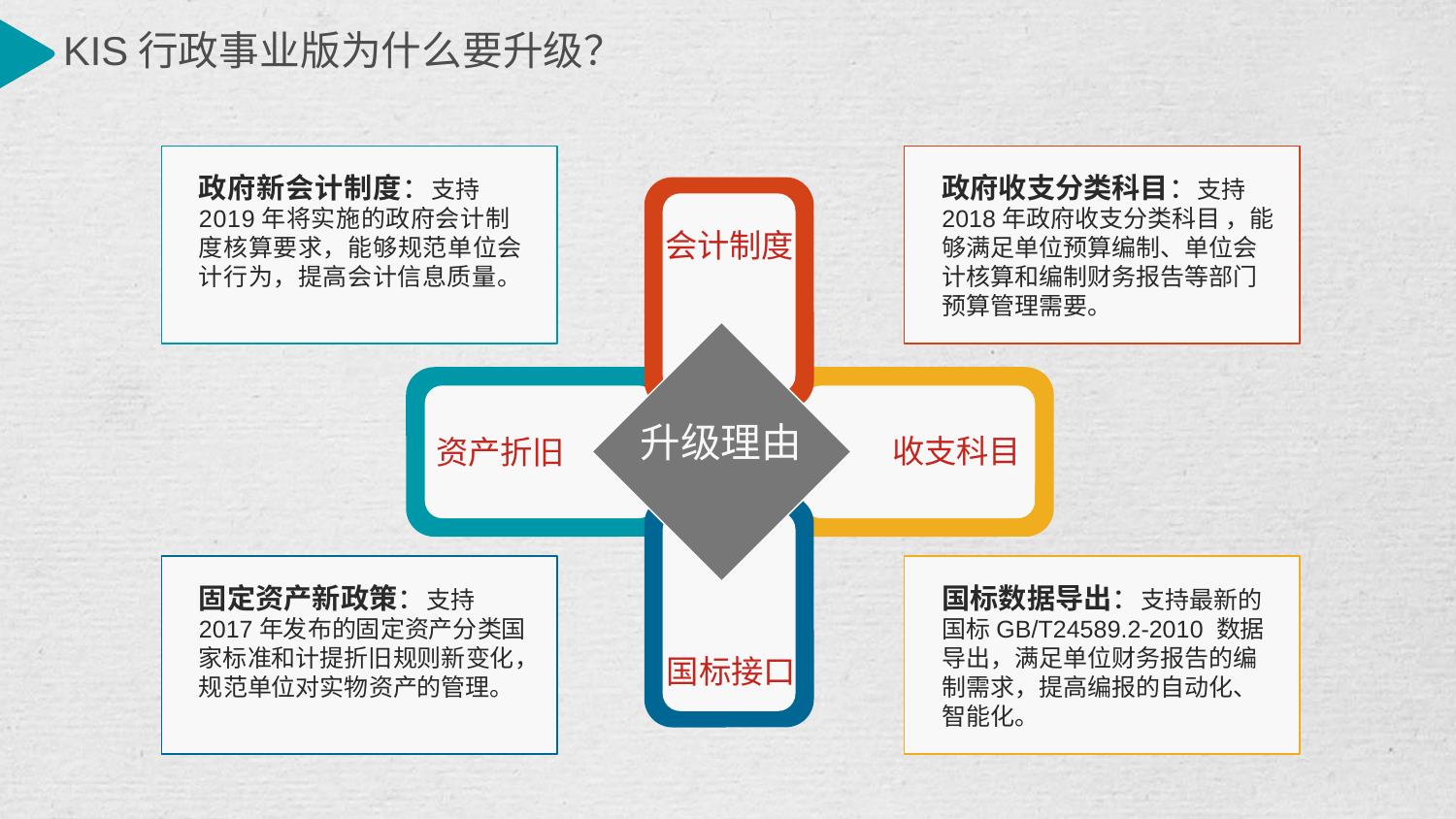

KIS行政事业版为什么要升级？

政府新会计制度：支持2019年将实施的政府会计制度核算要求，能够规范单位会计行为，提高会计信息质量。

政府收支分类科目：支持2018年政府收支分类科目 ，能够满足单位预算编制、单位会计核算和编制财务报告等部门预算管理需要。

会计制度

升级理由
收支科目
资产折旧

固定资产新政策：支持2017年发布的固定资产分类国家标准和计提折旧规则新变化，规范单位对实物资产的管理。

国标数据导出：支持最新的国标GB/T24589.2-2010 数据导出，满足单位财务报告的编制需求，提高编报的自动化、智能化。

国标接口